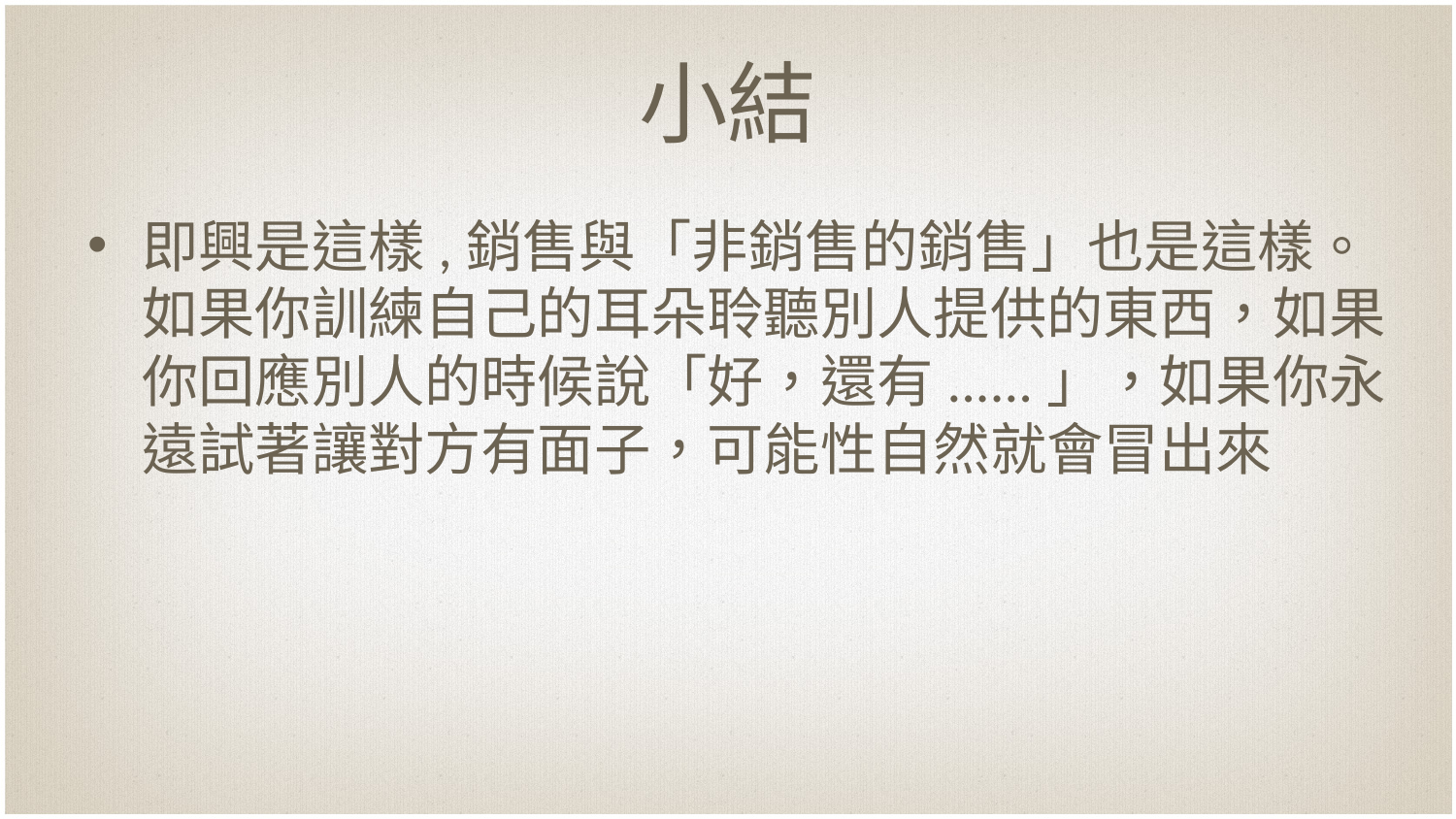

# 小結
即興是這樣,銷售與「非銷售的銷售」也是這樣。如果你訓練自己的耳朵聆聽別人提供的東西，如果你回應別人的時候說「好，還有......」，如果你永遠試著讓對方有面子，可能性自然就會冒出來